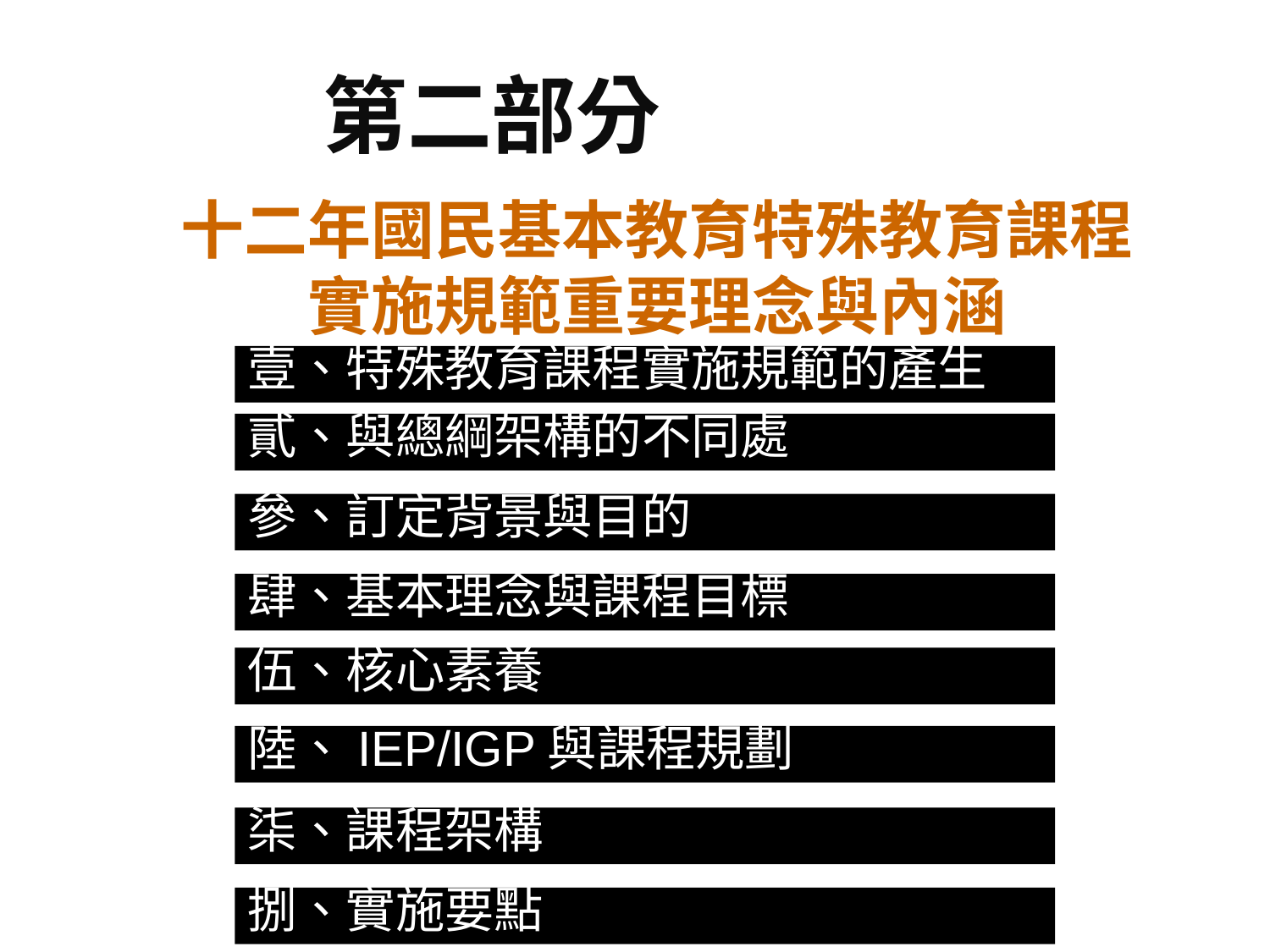

第二部分
十二年國民基本教育特殊教育課程
實施規範重要理念與內涵
壹、特殊教育課程實施規範的產生
貳、與總綱架構的不同處
參、訂定背景與目的
肆、基本理念與課程目標
伍、核心素養
陸、IEP/IGP與課程規劃
柒、課程架構
捌、實施要點